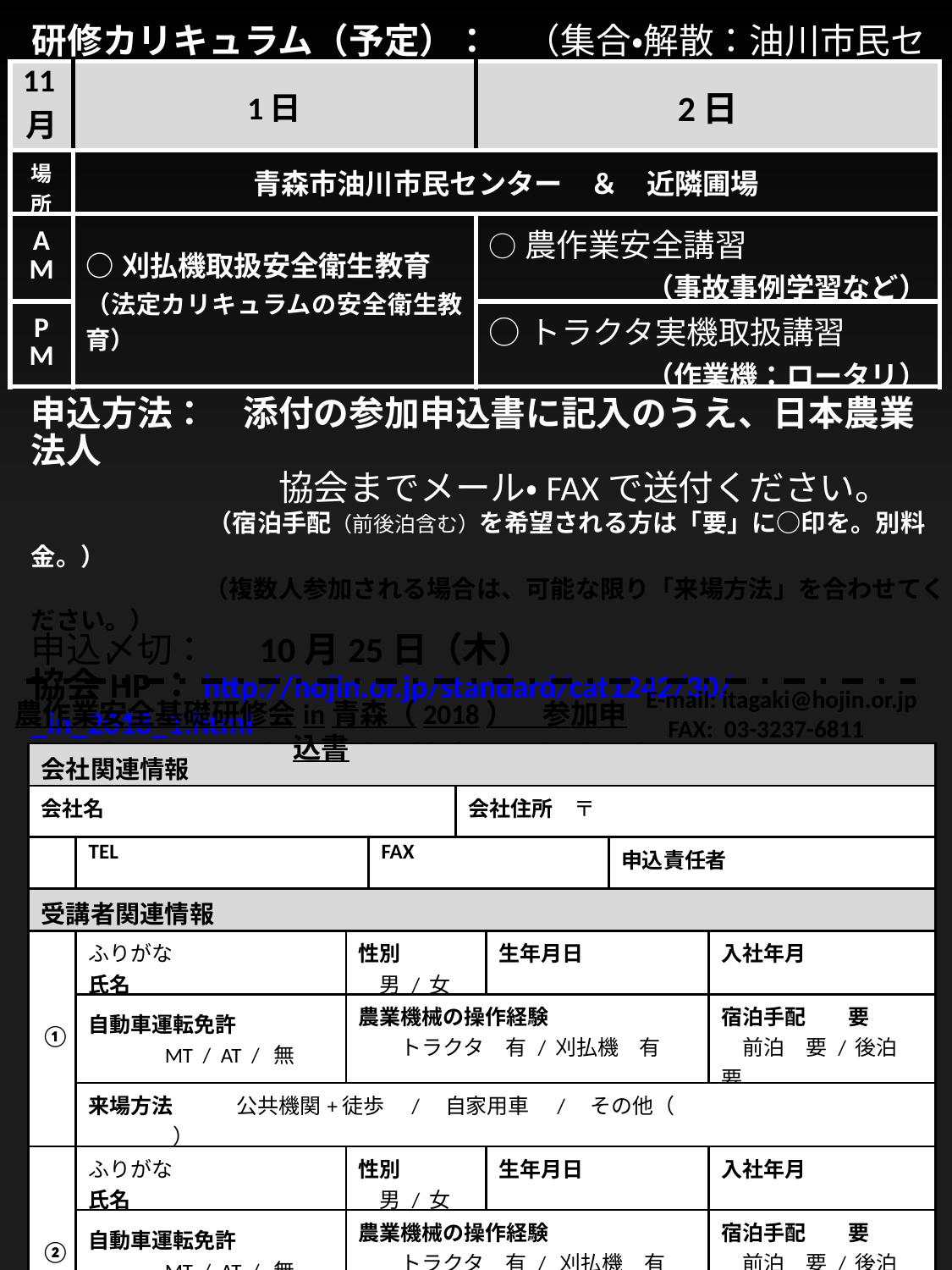

研修カリキュラム（予定）：　（集合・解散：油川市民センター）
| 11月 | 1日 | 2日 |
| --- | --- | --- |
| 場所 | 青森市油川市民センター　＆　近隣圃場 |  |
| AM | ○刈払機取扱安全衛生教育 （法定カリキュラムの安全衛生教育） | ○農作業安全講習 （事故事例学習など） |
| PM |  | ○トラクタ実機取扱講習 （作業機：ロータリ） |
申込方法：　添付の参加申込書に記入のうえ、日本農業法人
　　　　　　　協会までメール・FAXで送付ください。
　　　　　（宿泊手配（前後泊含む）を希望される方は「要」に○印を。別料金。）
　　　　　　　（複数人参加される場合は、可能な限り「来場方法」を合わせてください。）
申込〆切：　 10月25日（木）
協会HP：http://hojin.or.jp/standard/cat1242/30/_in_2018_1.html
問い合わせ：日本農業法人協会　　担当　板垣・岡田
　　　　　　TEL：03-6268-9500  E-mail：itagaki@hojin.or.jp
E-mail: itagaki@hojin.or.jp
    FAX:  03-3237-6811
農作業安全基礎研修会in青森（2018）　参加申込書
| 会社関連情報 |  |  |  |  |  |  |  |
| --- | --- | --- | --- | --- | --- | --- | --- |
| 会社名 |  |  |  | 会社住所　〒 |  |  |  |
|  | TEL |  | FAX |  |  | 申込責任者 |  |
| 受講者関連情報 |  |  |  |  |  |  |  |
| ① | ふりがな 氏名 | 性別 　男 / 女 |  |  | 生年月日 |  | 入社年月 |
|  | 自動車運転免許 　 　MT / AT / 無 | 農業機械の操作経験 　　トラクタ　有 / 刈払機　有 |  |  |  |  | 宿泊手配　　要 　前泊　要 / 後泊　要 |
|  | 来場方法　　　公共機関+徒歩　/　自家用車　/　その他（　　　　　　　　　　　　　　　） |  |  |  |  |  |  |
| ② | ふりがな 氏名 | 性別 　男 / 女 |  |  | 生年月日 |  | 入社年月 |
|  | 自動車運転免許 　 　MT / AT / 無 | 農業機械の操作経験 　　トラクタ　有 / 刈払機　有 |  |  |  |  | 宿泊手配　　要 　前泊　要 / 後泊　要 |
|  | 来場方法　　　①と同じ　/　公共機関+徒歩　/　自家用車　/　その他（　　　　　　　　　　　　　　　） |  |  |  |  |  |  |